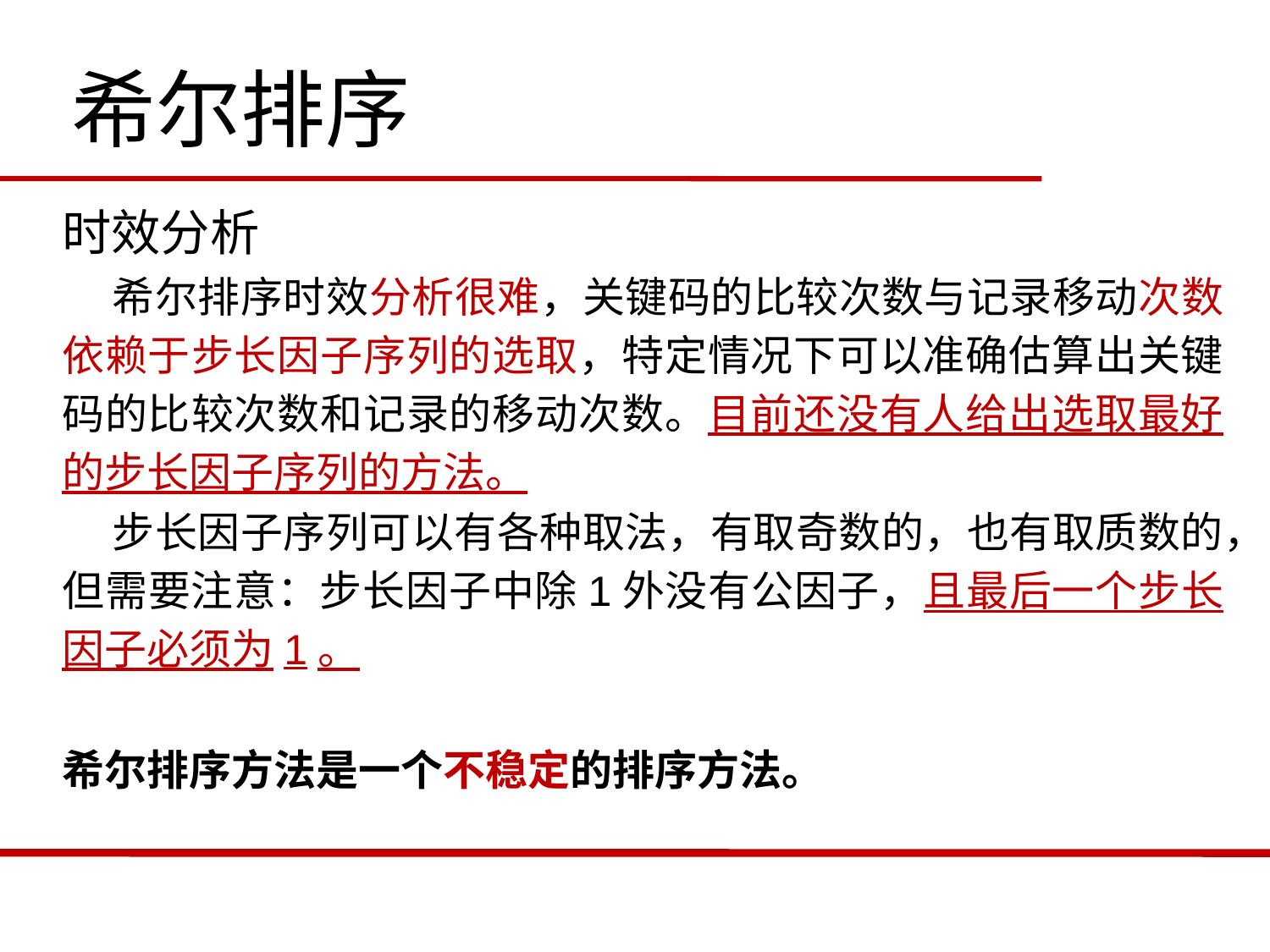

希尔排序
时效分析
    希尔排序时效分析很难，关键码的比较次数与记录移动次数依赖于步长因子序列的选取，特定情况下可以准确估算出关键码的比较次数和记录的移动次数。目前还没有人给出选取最好的步长因子序列的方法。
    步长因子序列可以有各种取法，有取奇数的，也有取质数的，但需要注意：步长因子中除1外没有公因子，且最后一个步长因子必须为1。

希尔排序方法是一个不稳定的排序方法。